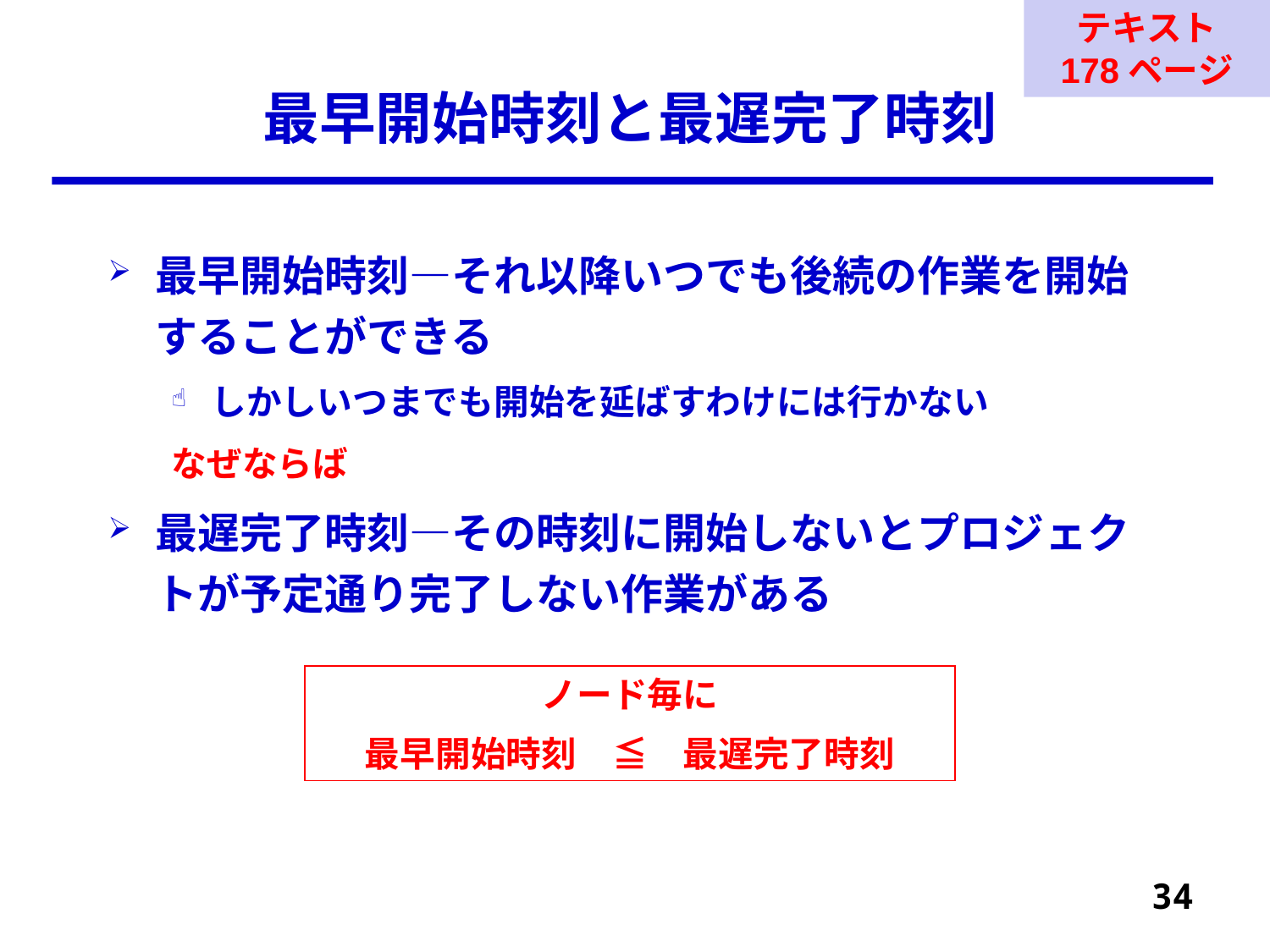

テキスト
178ページ
# 最早開始時刻と最遅完了時刻
最早開始時刻―それ以降いつでも後続の作業を開始することができる
しかしいつまでも開始を延ばすわけには行かない
なぜならば
最遅完了時刻―その時刻に開始しないとプロジェクトが予定通り完了しない作業がある
ノード毎に
最早開始時刻　≦　最遅完了時刻
34